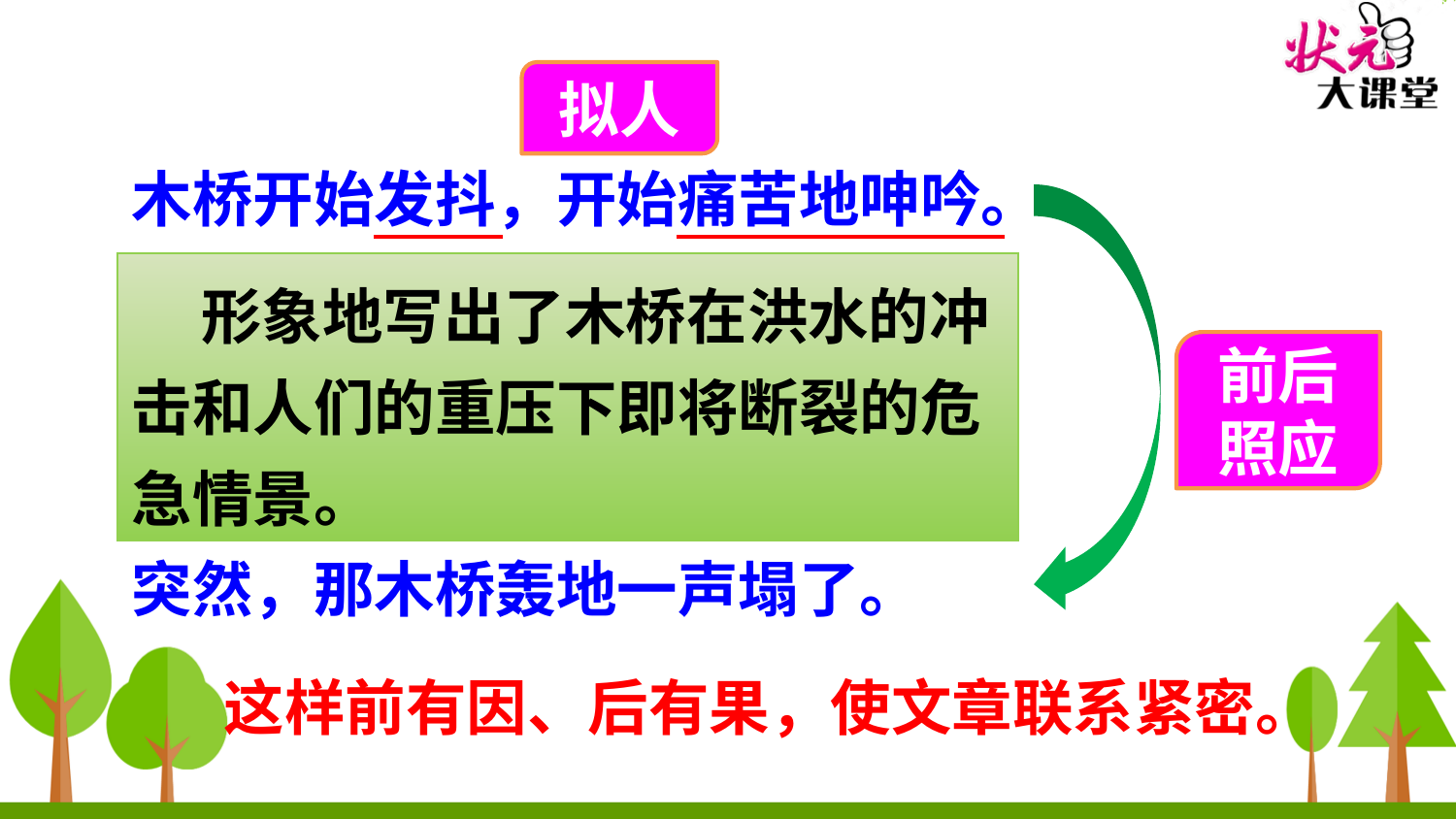

拟人
木桥开始发抖，开始痛苦地呻吟。

    形象地写出了木桥在洪水的冲击和人们的重压下即将断裂的危急情景。
前后照应
突然，那木桥轰地一声塌了。
这样前有因、后有果，使文章联系紧密。